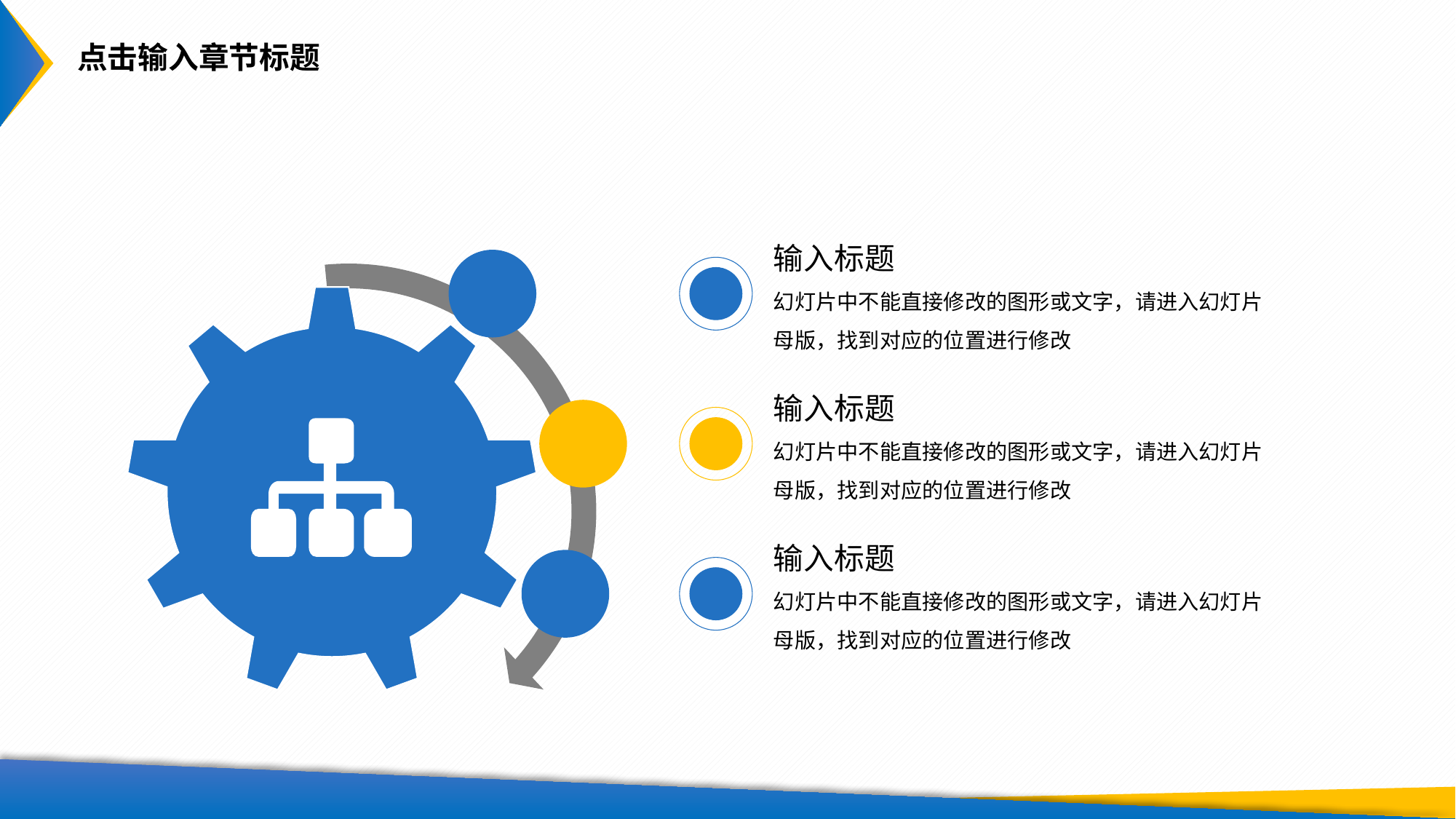

点击输入章节标题
输入标题
幻灯片中不能直接修改的图形或文字，请进入幻灯片母版，找到对应的位置进行修改

输入标题
幻灯片中不能直接修改的图形或文字，请进入幻灯片母版，找到对应的位置进行修改

输入标题
幻灯片中不能直接修改的图形或文字，请进入幻灯片母版，找到对应的位置进行修改